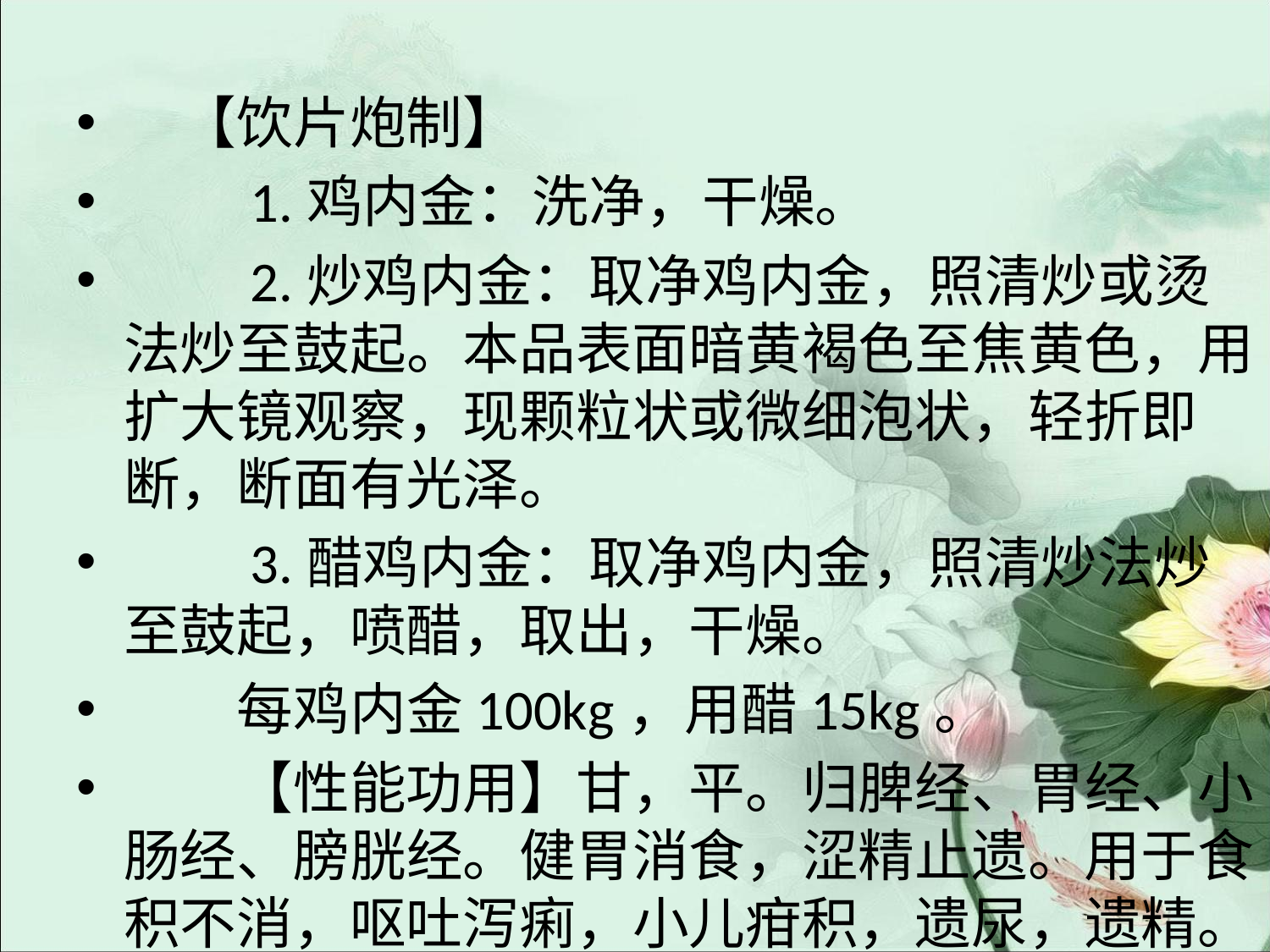

#
　【饮片炮制】
　　1.鸡内金：洗净，干燥。
　　2.炒鸡内金：取净鸡内金，照清炒或烫法炒至鼓起。本品表面暗黄褐色至焦黄色，用扩大镜观察，现颗粒状或微细泡状，轻折即断，断面有光泽。
　　3.醋鸡内金：取净鸡内金，照清炒法炒至鼓起，喷醋，取出，干燥。
　　每鸡内金100kg，用醋15kg。
　　【性能功用】甘，平。归脾经、胃经、小肠经、膀胱经。健胃消食，涩精止遗。用于食积不消，呕吐泻痢，小儿疳积，遗尿，遗精。内服：3～9g，水煎服。外用：适量，煎水熏洗。